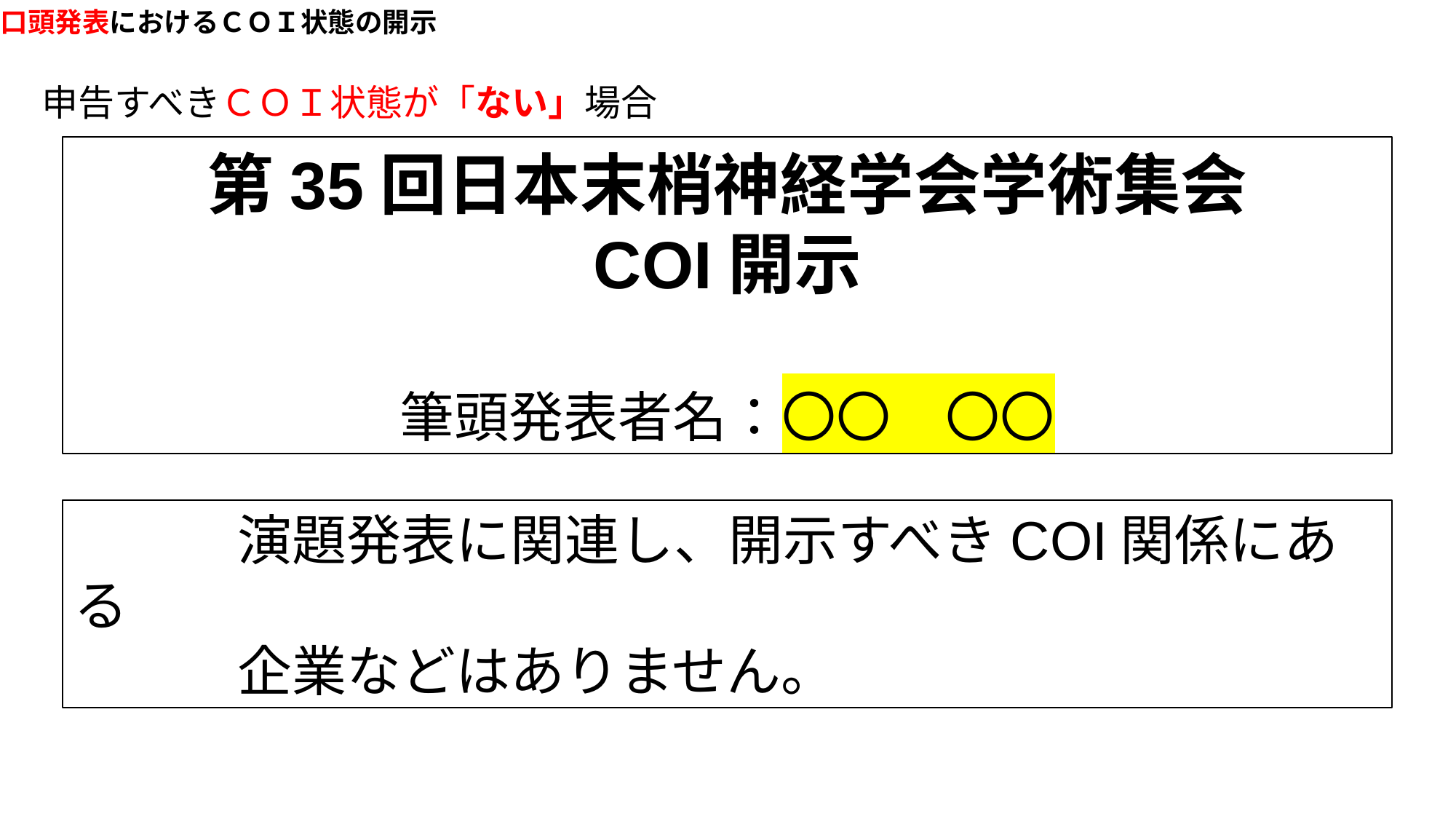

口頭発表におけるＣＯＩ状態の開示
申告すべきＣＯＩ状態が「ない」場合
第35回日本末梢神経学会学術集会
COI開示

筆頭発表者名：〇〇　〇〇
　　　演題発表に関連し、開示すべきCOI関係にある
　　　企業などはありません。